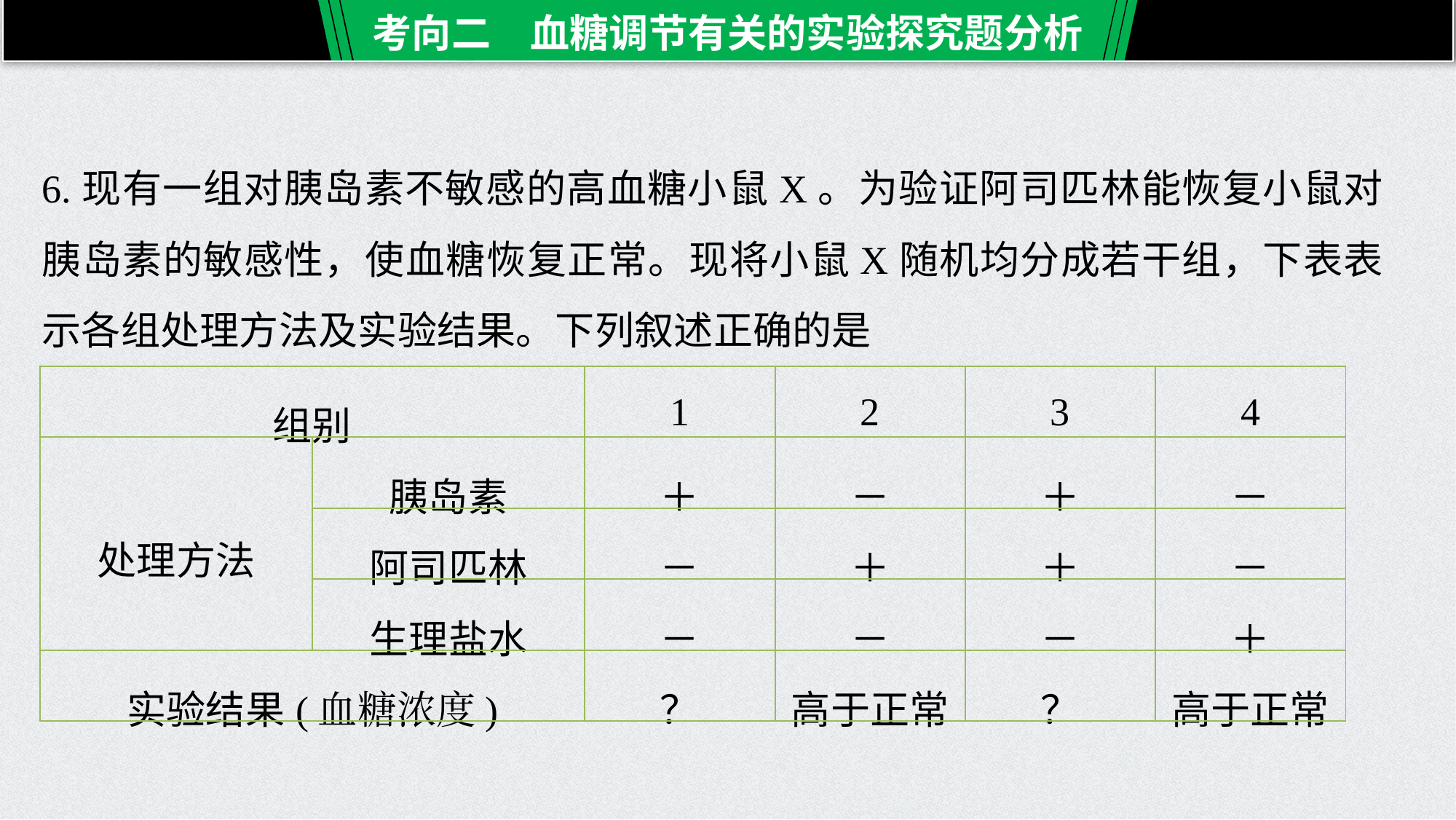

考向二　血糖调节有关的实验探究题分析
6.现有一组对胰岛素不敏感的高血糖小鼠X。为验证阿司匹林能恢复小鼠对胰岛素的敏感性，使血糖恢复正常。现将小鼠X随机均分成若干组，下表表示各组处理方法及实验结果。下列叙述正确的是
| 组别 |  | 1 | 2 | 3 | 4 |
| --- | --- | --- | --- | --- | --- |
| 处理方法 | 胰岛素 | ＋ | － | ＋ | － |
|  | 阿司匹林 | － | ＋ | ＋ | － |
|  | 生理盐水 | － | － | － | ＋ |
| 实验结果(血糖浓度) |  | ？ | 高于正常 | ？ | 高于正常 |